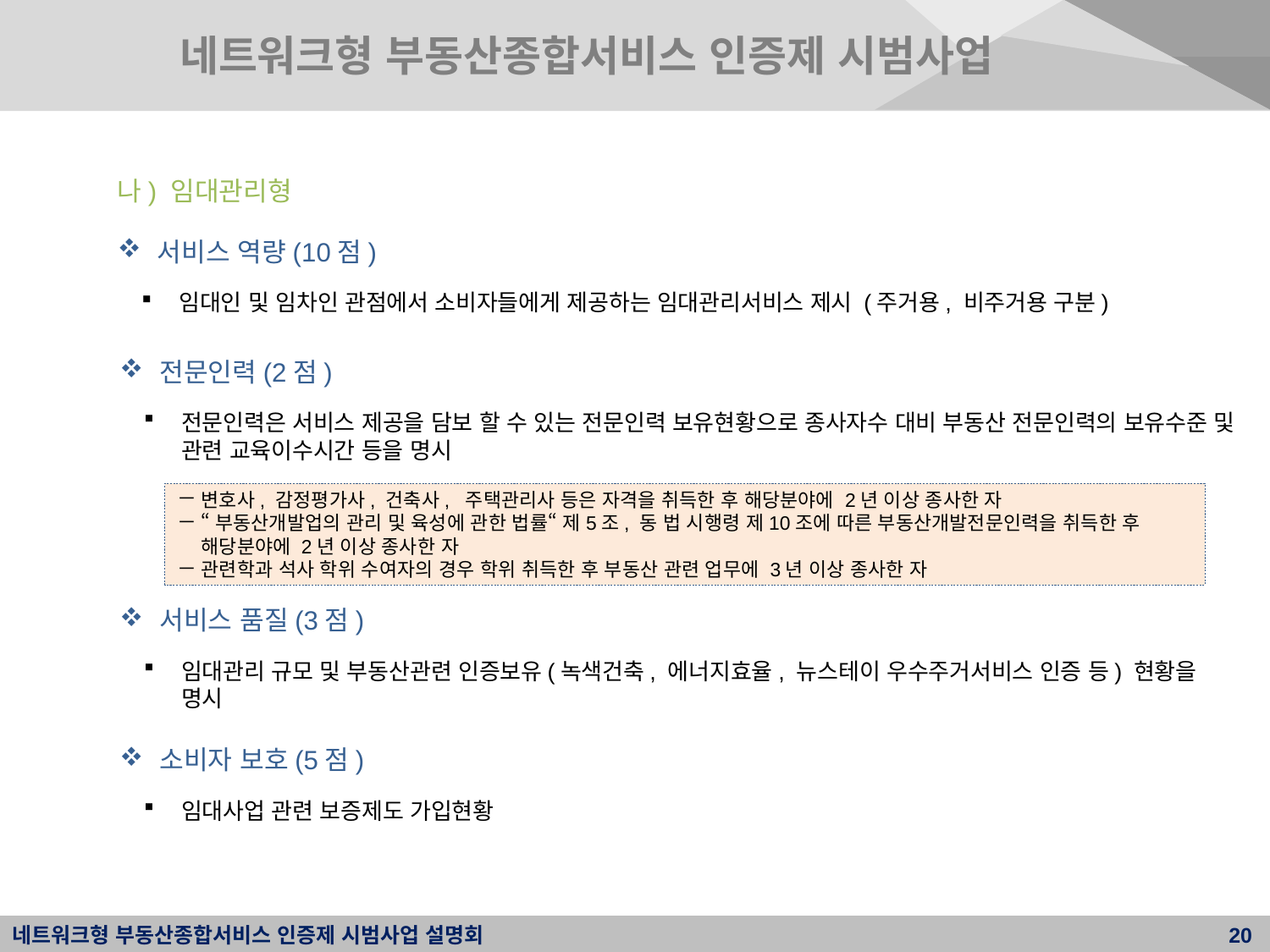

네트워크형 부동산종합서비스 인증제 시범사업
나) 임대관리형
서비스 역량(10점)
임대인 및 임차인 관점에서 소비자들에게 제공하는 임대관리서비스 제시 (주거용, 비주거용 구분)
전문인력(2점)
전문인력은 서비스 제공을 담보 할 수 있는 전문인력 보유현황으로 종사자수 대비 부동산 전문인력의 보유수준 및 관련 교육이수시간 등을 명시
변호사, 감정평가사, 건축사,  주택관리사 등은 자격을 취득한 후 해당분야에 2년 이상 종사한 자
“부동산개발업의 관리 및 육성에 관한 법률“ 제5조, 동 법 시행령 제10조에 따른 부동산개발전문인력을 취득한 후 해당분야에 2년 이상 종사한 자
관련학과 석사 학위 수여자의 경우 학위 취득한 후 부동산 관련 업무에 3년 이상 종사한 자
서비스 품질(3점)
임대관리 규모 및 부동산관련 인증보유(녹색건축, 에너지효율, 뉴스테이 우수주거서비스 인증 등) 현황을 명시
소비자 보호(5점)
임대사업 관련 보증제도 가입현황
20